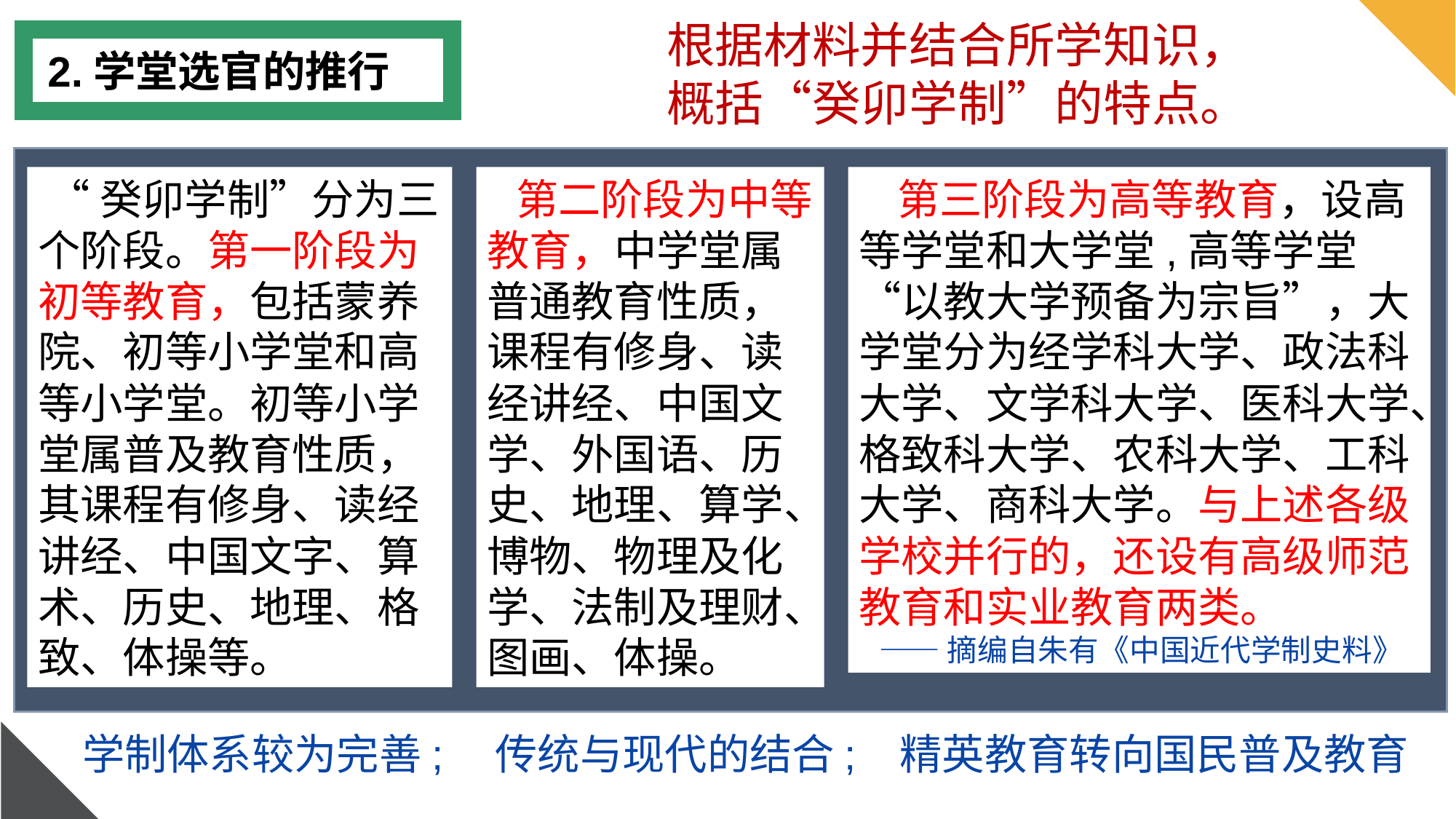

根据材料并结合所学知识，概括“癸卯学制”的特点。

2.学堂选官的推行

 “癸卯学制”分为三个阶段。第一阶段为初等教育，包括蒙养院、初等小学堂和高等小学堂。初等小学堂属普及教育性质，其课程有修身、读经讲经、中国文字、算术、历史、地理、格致、体操等。
  第二阶段为中等教育，中学堂属普通教育性质，课程有修身、读经讲经、中国文学、外国语、历史、地理、算学、博物、物理及化学、法制及理财、图画、体操。
   第三阶段为高等教育，设高等学堂和大学堂,高等学堂“以教大学预备为宗旨”，大学堂分为经学科大学、政法科大学、文学科大学、医科大学、格致科大学、农科大学、工科大学、商科大学。与上述各级学校并行的，还设有高级师范教育和实业教育两类。
   ——摘编自朱有《中国近代学制史料》

1905
1905
1906
传统与现代的结合;
精英教育转向国民普及教育

学制体系较为完善;